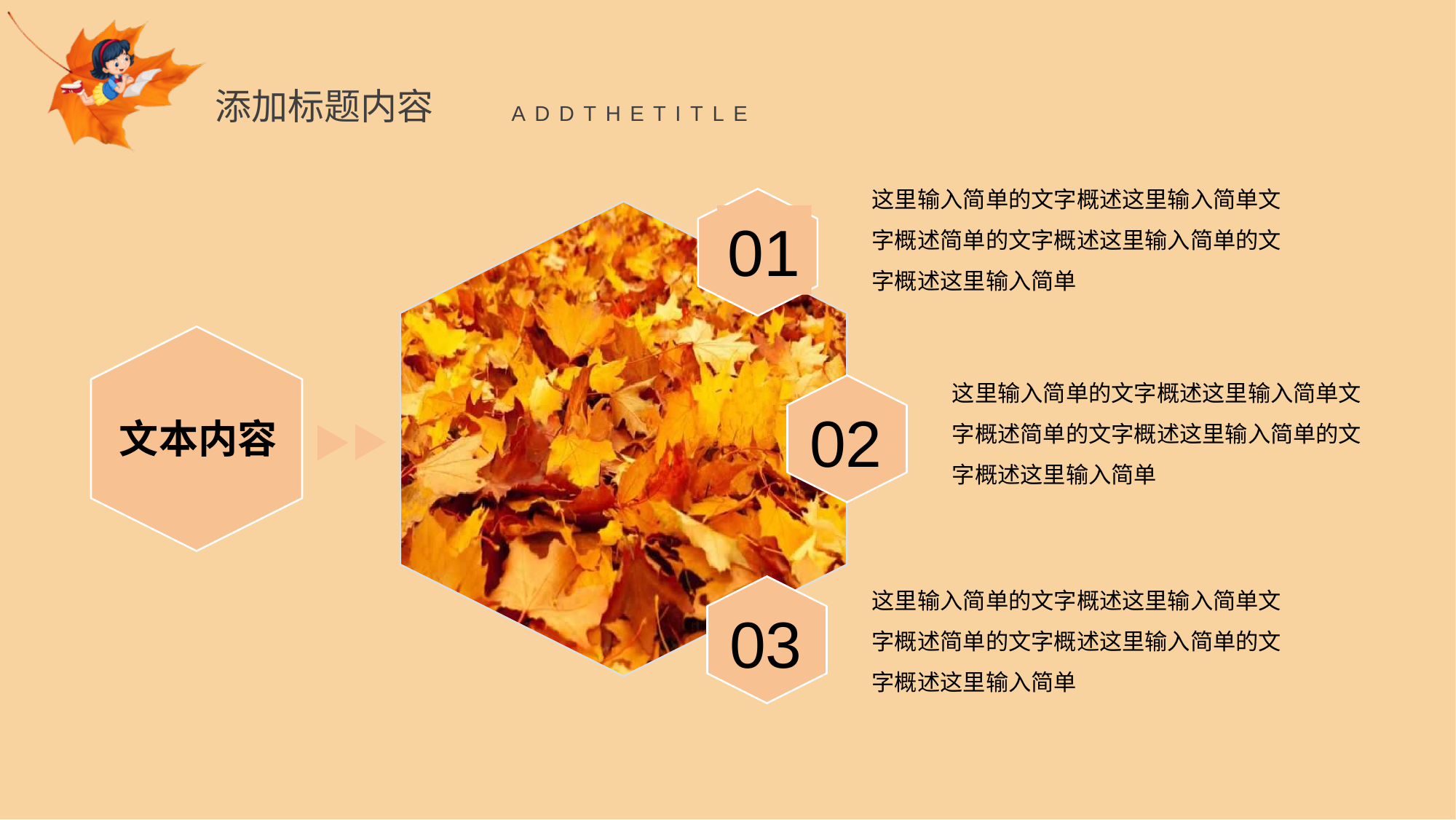

添加标题内容
ADDTHETITLE
这里输入简单的文字概述这里输入简单文字概述简单的文字概述这里输入简单的文字概述这里输入简单

01

文本内容
这里输入简单的文字概述这里输入简单文字概述简单的文字概述这里输入简单的文字概述这里输入简单

02

这里输入简单的文字概述这里输入简单文字概述简单的文字概述这里输入简单的文字概述这里输入简单

03